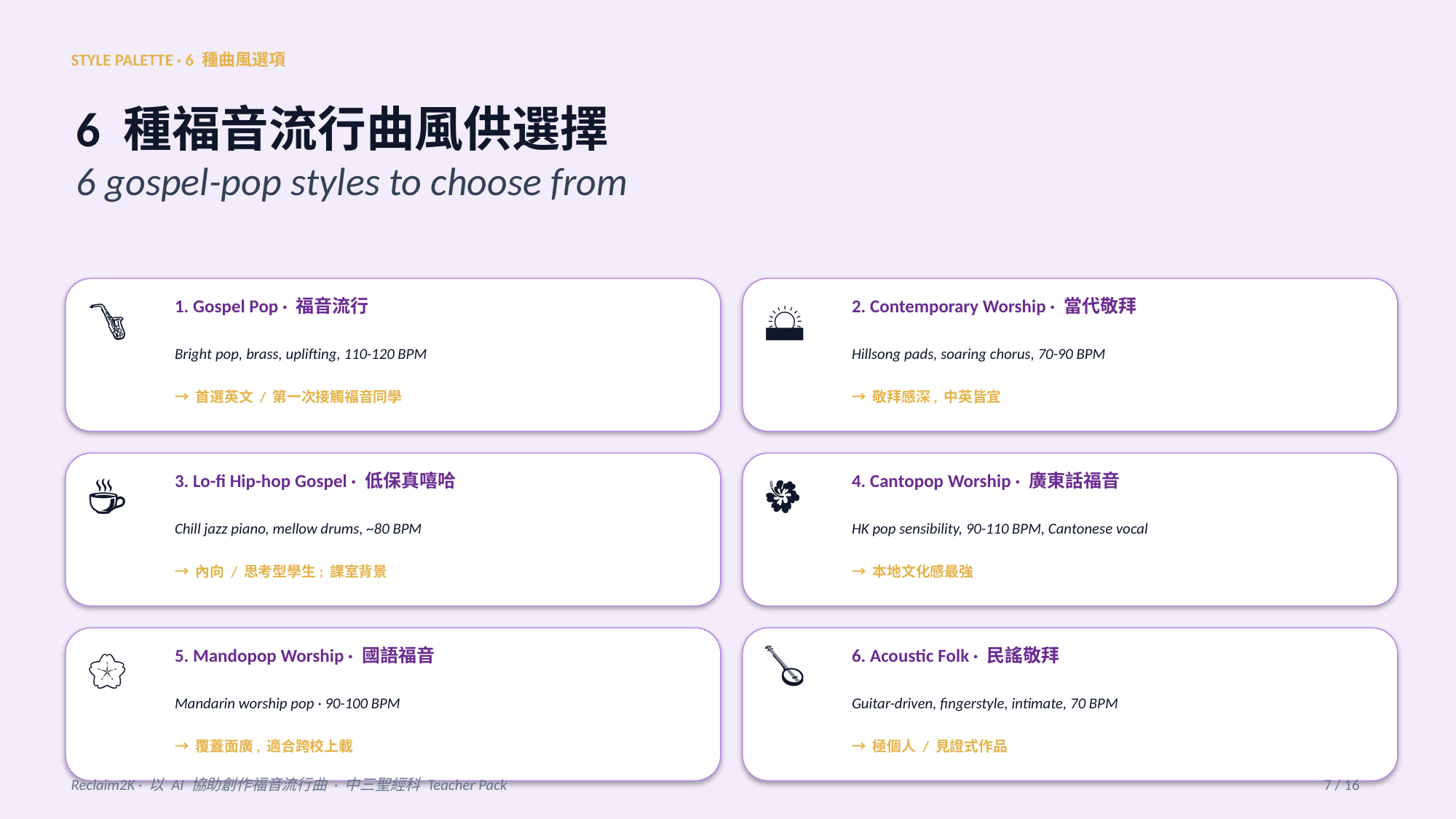

STYLE PALETTE · 6 種曲風選項
6 種福音流行曲風供選擇
6 gospel-pop styles to choose from

🎷
1. Gospel Pop · 福音流行
🌅
2. Contemporary Worship · 當代敬拜
Bright pop, brass, uplifting, 110-120 BPM
Hillsong pads, soaring chorus, 70-90 BPM
→ 首選英文 / 第一次接觸福音同學
→ 敬拜感深, 中英皆宜

☕
3. Lo-fi Hip-hop Gospel · 低保真嘻哈
🌺
4. Cantopop Worship · 廣東話福音
Chill jazz piano, mellow drums, ~80 BPM
HK pop sensibility, 90-110 BPM, Cantonese vocal
→ 內向 / 思考型學生; 課室背景
→ 本地文化感最強

🌸
5. Mandopop Worship · 國語福音
🪕
6. Acoustic Folk · 民謠敬拜
Mandarin worship pop · 90-100 BPM
Guitar-driven, fingerstyle, intimate, 70 BPM
→ 覆蓋面廣, 適合跨校上載
→ 極個人 / 見證式作品
Reclaim2K · 以 AI 協助創作福音流行曲 · 中三聖經科 Teacher Pack
7 / 16